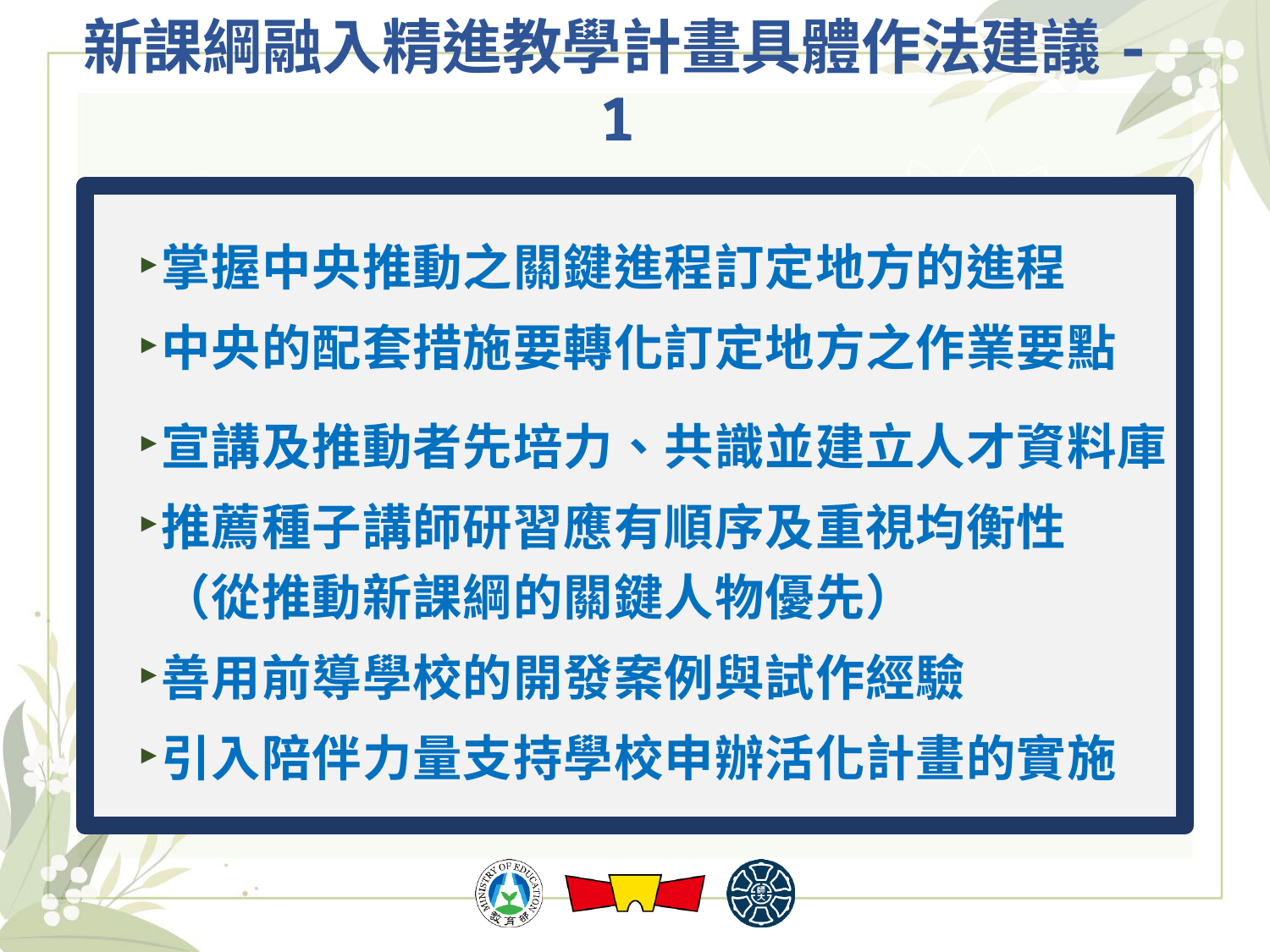

# 新課綱融入精進教學計畫具體作法建議-1
掌握中央推動之關鍵進程訂定地方的進程
中央的配套措施要轉化訂定地方之作業要點
宣講及推動者先培力、共識並建立人才資料庫
推薦種子講師研習應有順序及重視均衡性
（從推動新課綱的關鍵人物優先）
善用前導學校的開發案例與試作經驗
引入陪伴力量支持學校申辦活化計畫的實施